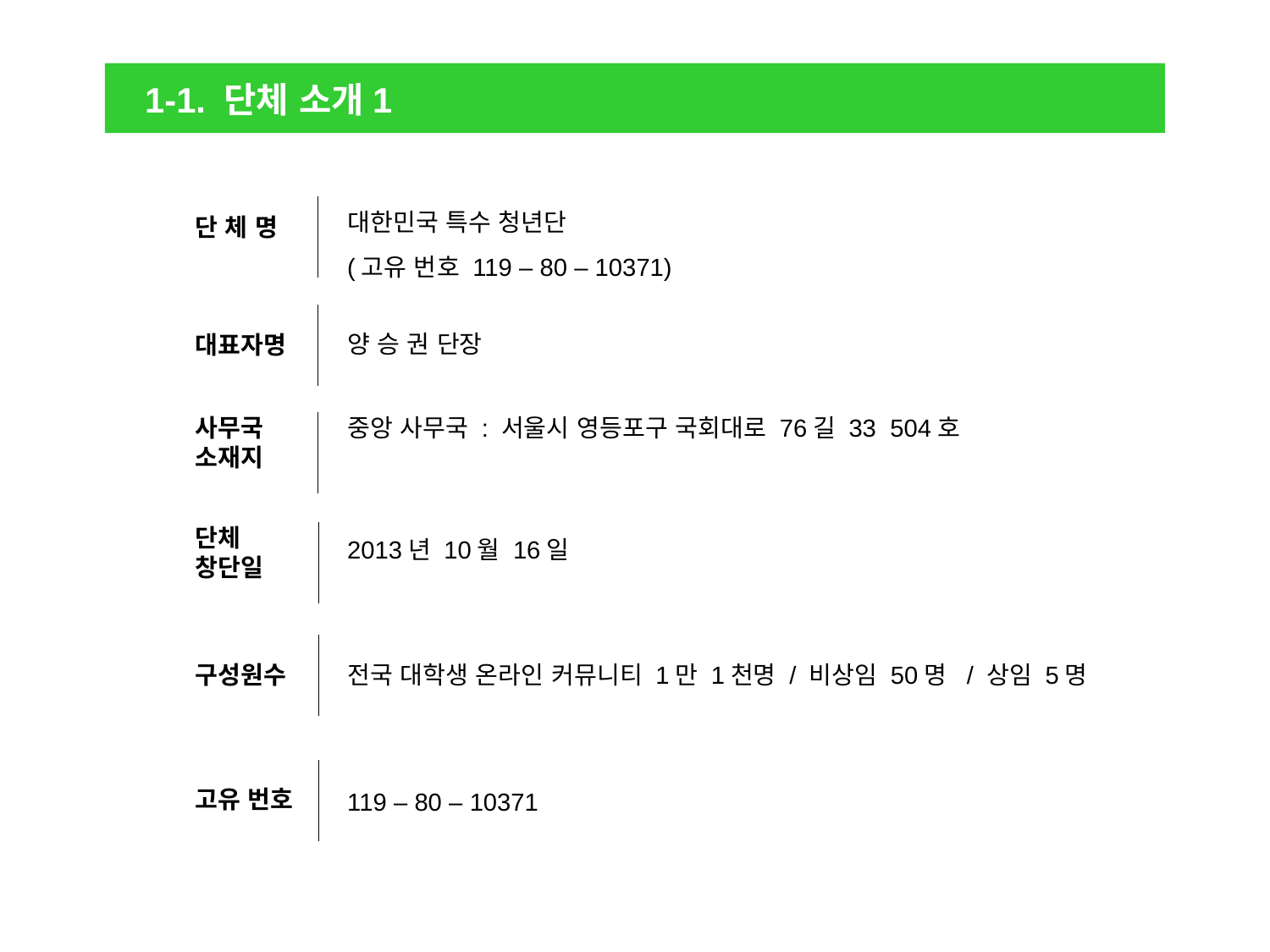

1-1. 단체 소개1
대한민국 특수 청년단
(고유 번호 119 – 80 – 10371)
단 체 명
양 승 권 단장
대표자명
사무국
소재지
중앙 사무국 : 서울시 영등포구 국회대로 76길 33  504호

단체
창단일
2013년 10월 16일
구성원수
전국 대학생 온라인 커뮤니티 1만 1천명 / 비상임 50명  / 상임 5명
119 – 80 – 10371
고유 번호